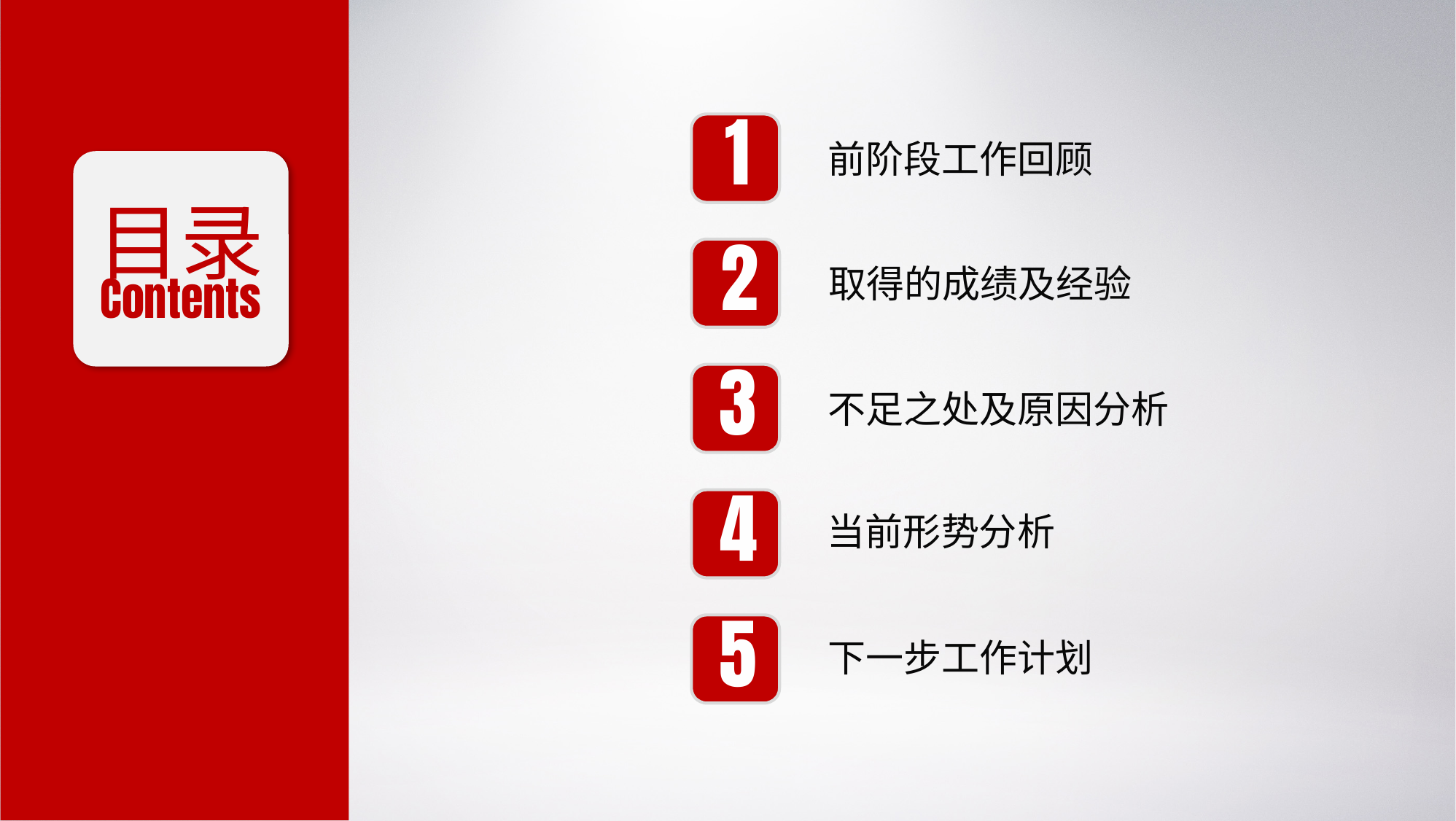

1

前阶段工作回顾

目录
2

取得的成绩及经验
Contents
3

不足之处及原因分析
4

当前形势分析
5

下一步工作计划